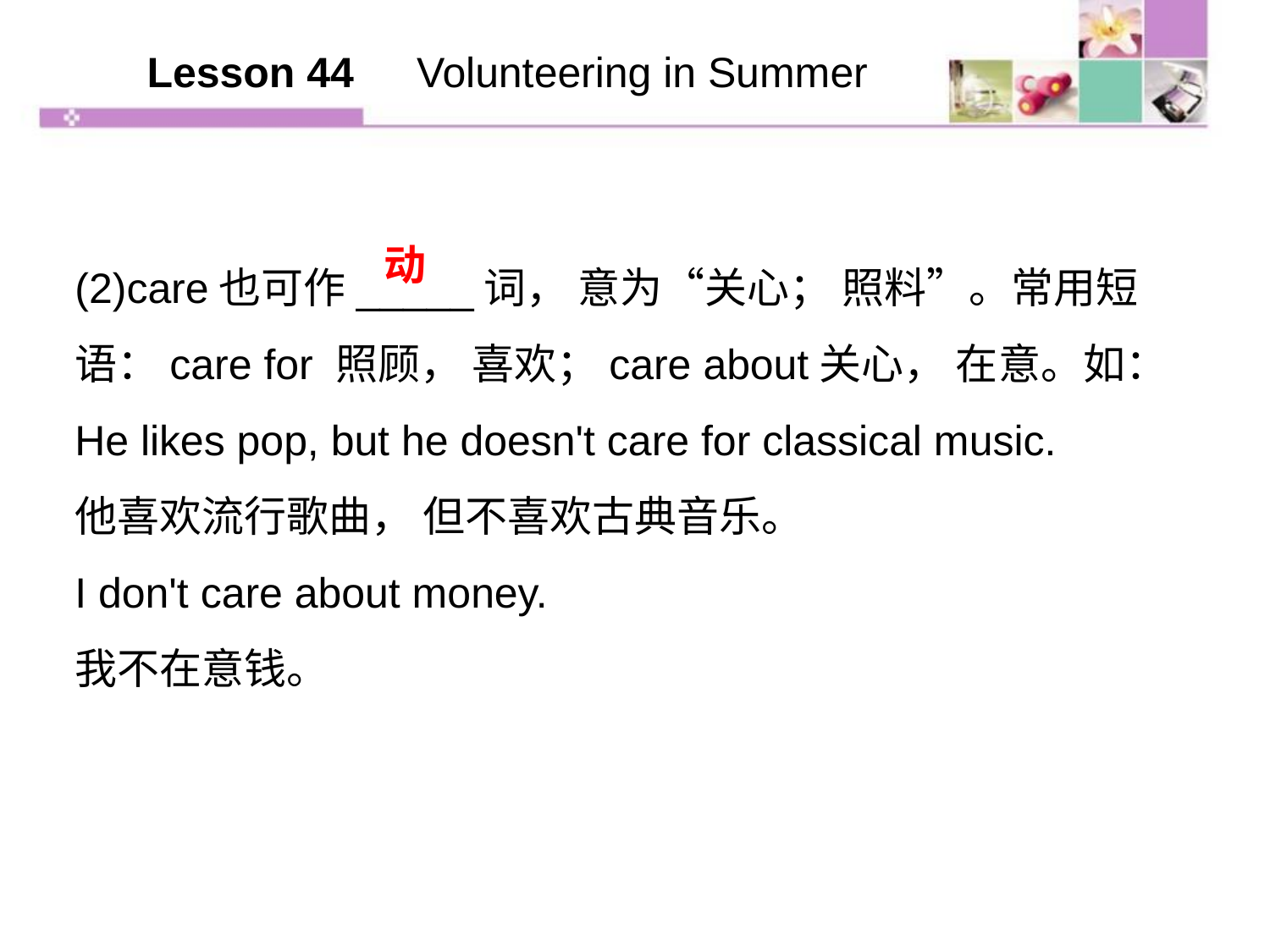

Lesson 44　Volunteering in Summer
(2)care也可作_____词， 意为“关心； 照料”。常用短语：care for 照顾， 喜欢；care about关心， 在意。如：
He likes pop, but he doesn't care for classical music.
他喜欢流行歌曲， 但不喜欢古典音乐。
I don't care about money.
我不在意钱。
动